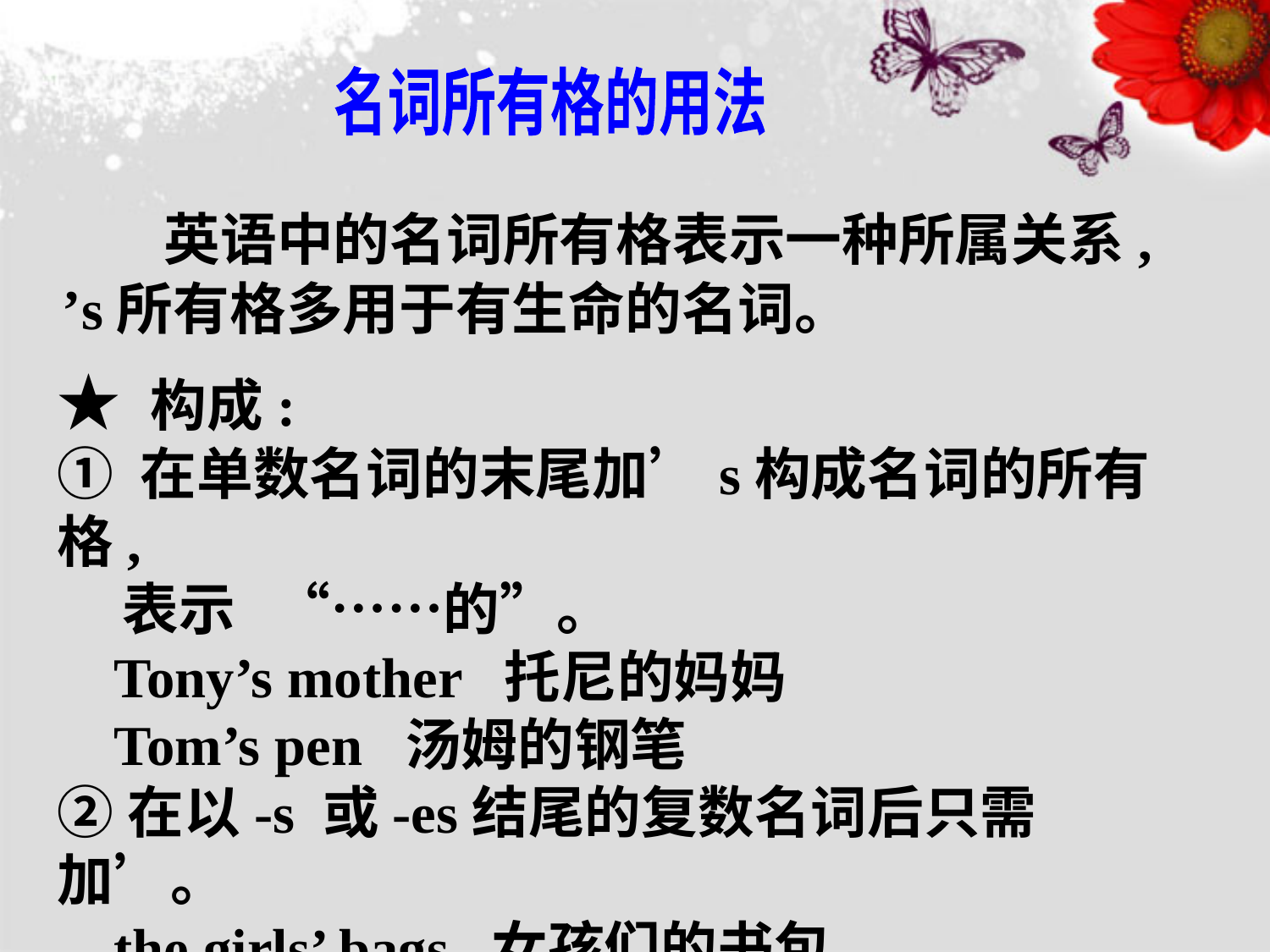

名词所有格的用法
      英语中的名词所有格表示一种所属关系,
’s所有格多用于有生命的名词。
★ 构成:
① 在单数名词的末尾加’s构成名词的所有格,
    表示   “……的”。
    Tony’s mother  托尼的妈妈
    Tom’s pen  汤姆的钢笔
②在以-s 或-es结尾的复数名词后只需加’。
    the girls’ bags  女孩们的书包